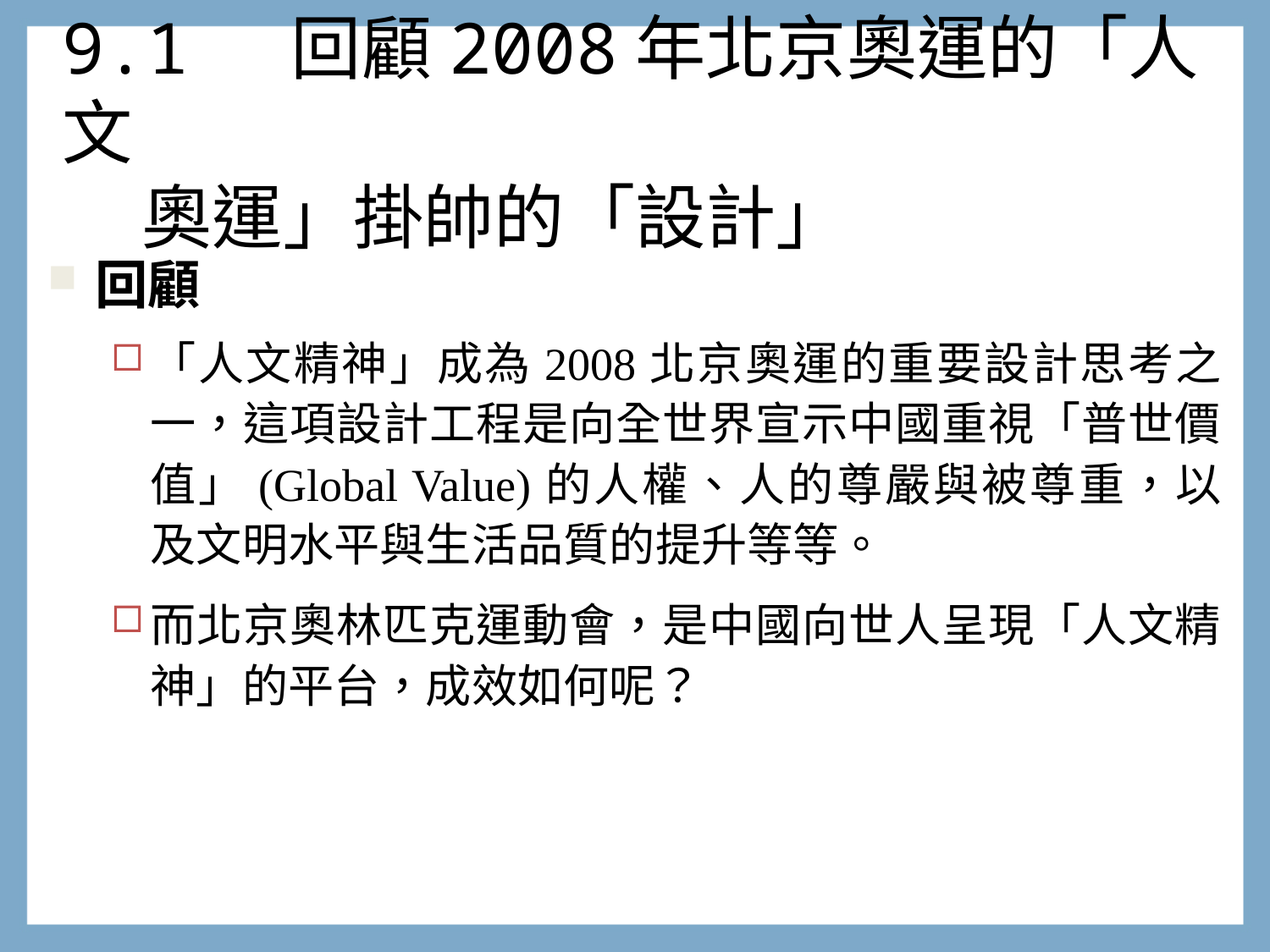

# 9.1  回顧2008年北京奧運的「人文 奧運」掛帥的「設計」
回顧
「人文精神」成為2008北京奧運的重要設計思考之一，這項設計工程是向全世界宣示中國重視「普世價值」(Global Value)的人權、人的尊嚴與被尊重，以及文明水平與生活品質的提升等等。
而北京奧林匹克運動會，是中國向世人呈現「人文精神」的平台，成效如何呢？